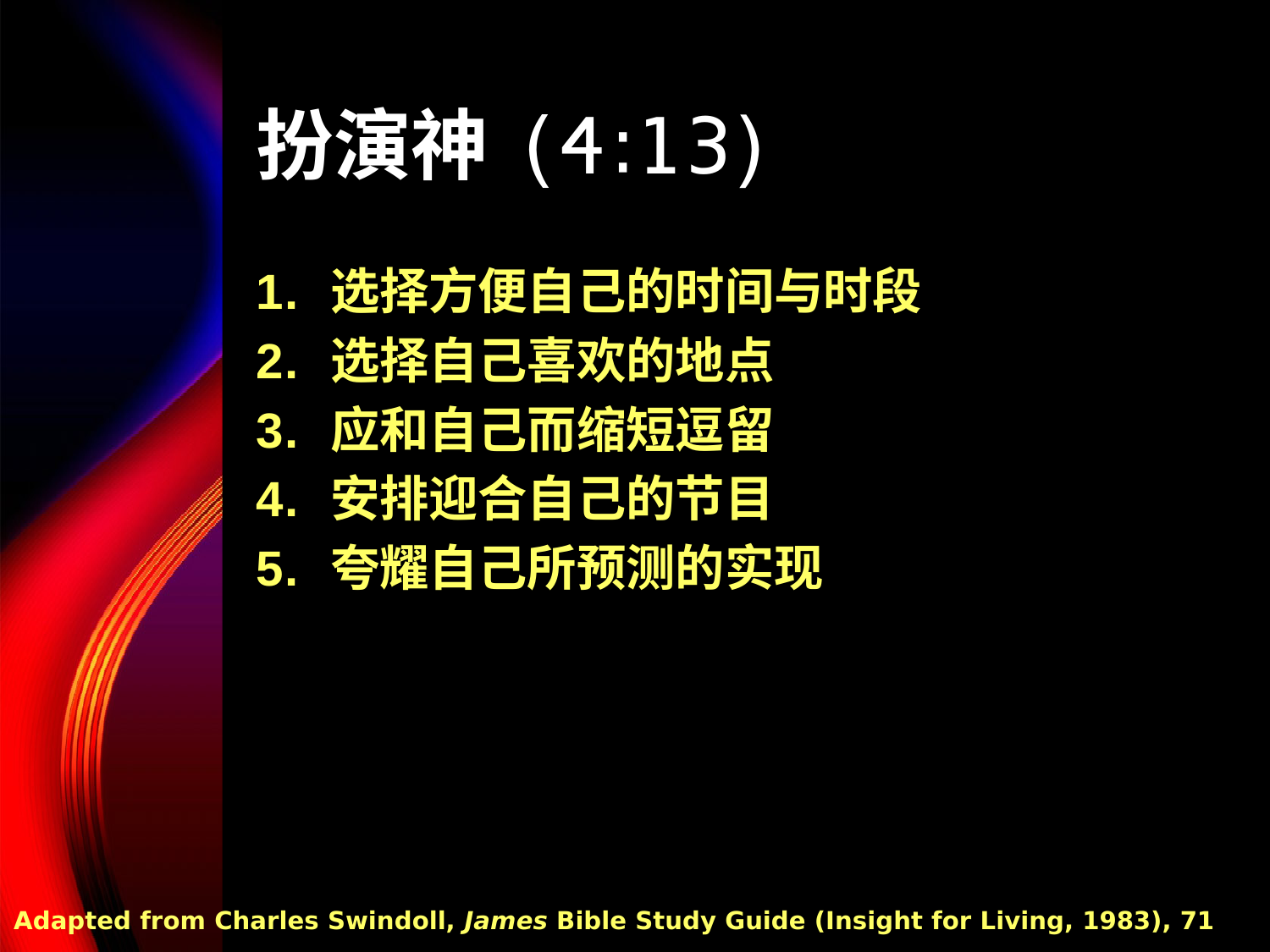

# 扮演神 (4:13)
选择方便自己的时间与时段
选择自己喜欢的地点
应和自己而缩短逗留
安排迎合自己的节目
夸耀自己所预测的实现
Adapted from Charles Swindoll, James Bible Study Guide (Insight for Living, 1983), 71